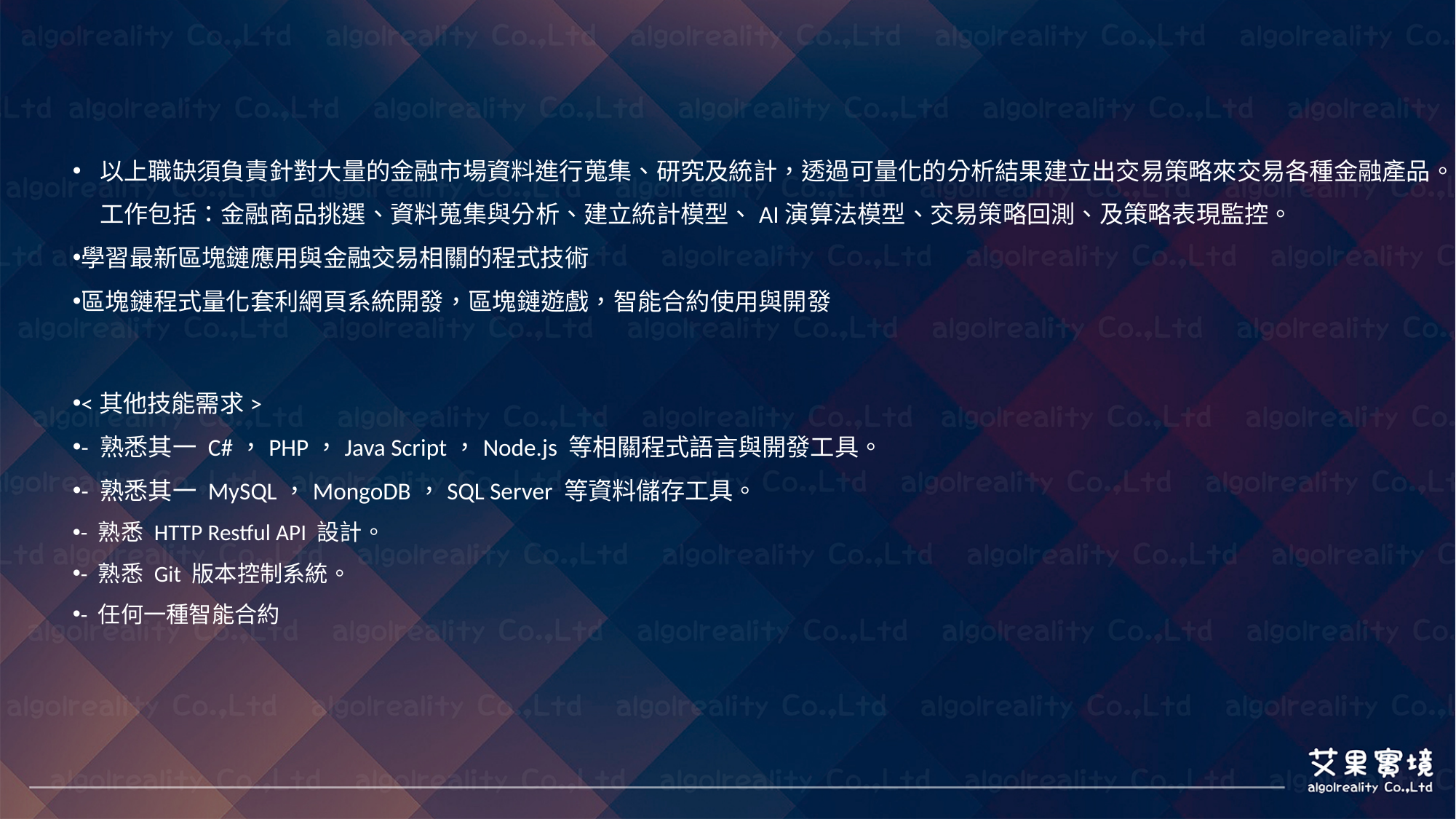

以上職缺須負責針對大量的金融市場資料進行蒐集、研究及統計，透過可量化的分析結果建立出交易策略來交易各種金融產品。 工作包括：金融商品挑選、資料蒐集與分析、建立統計模型、AI演算法模型、交易策略回測、及策略表現監控。
學習最新區塊鏈應用與金融交易相關的程式技術
區塊鏈程式量化套利網頁系統開發，區塊鏈遊戲，智能合約使用與開發

<其他技能需求>
- 熟悉其一 C#，PHP，Java Script，Node.js 等相關程式語言與開發工具。
- 熟悉其一 MySQL，MongoDB，SQL Server 等資料儲存工具。
- 熟悉 HTTP Restful API 設計。
- 熟悉 Git 版本控制系統。
- 任何一種智能合約